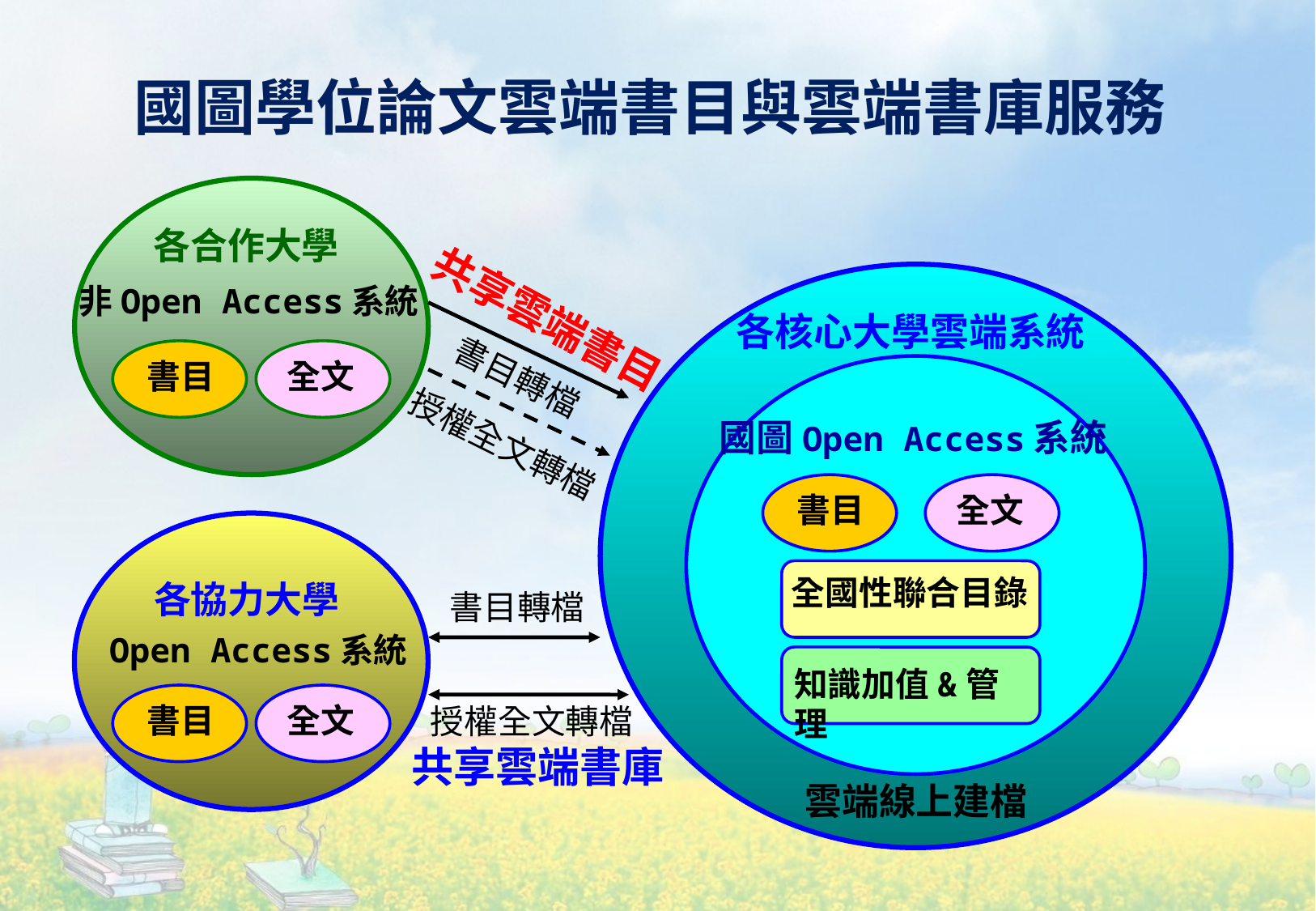

國圖學位論文雲端書目與雲端書庫服務

各合作大學

非Open Access系統
共享雲端書目
各核心大學雲端系統

書目
全文
書目轉檔

國圖Open Access系統
授權全文轉檔
國圖集中式建檔系統

書目
全文

全國性聯合目錄
各協力大學
書目轉檔
Open Access系統

知識加值&管理

書目

全文

書目
全文
授權全文轉檔

共享雲端書庫
雲端線上建檔